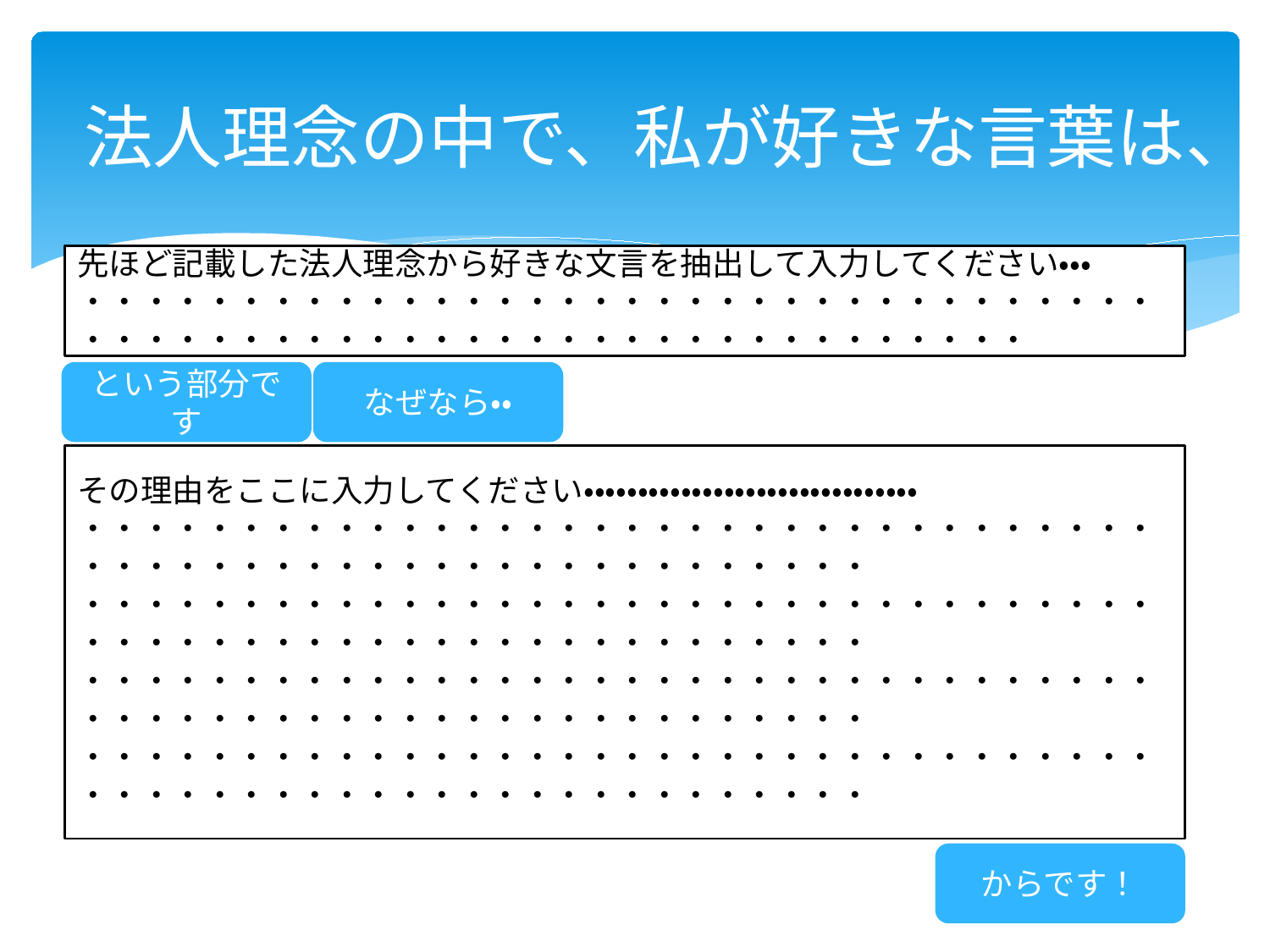

# 法人理念の中で、私が好きな言葉は、
先ほど記載した法人理念から好きな文言を抽出して入力してください・・・
・・・・・・・・・・・・・・・・・・・・・・・・・・・・・・・・・・・・・・・・・・・・・・・・・・・・・・・・・・・・・・・・
という部分です
なぜなら・・

その理由をここに入力してください・・・・・・・・・・・・・・・・・・・・・・・・・・・・・・・
・・・・・・・・・・・・・・・・・・・・・・・・・・・・・・・・・・・・・・・・・・・・・・・・・・・・・・・・・・・
・・・・・・・・・・・・・・・・・・・・・・・・・・・・・・・・・・・・・・・・・・・・・・・・・・・・・・・・・・・
・・・・・・・・・・・・・・・・・・・・・・・・・・・・・・・・・・・・・・・・・・・・・・・・・・・・・・・・・・・
・・・・・・・・・・・・・・・・・・・・・・・・・・・・・・・・・・・・・・・・・・・・・・・・・・・・・・・・・・・

からです！